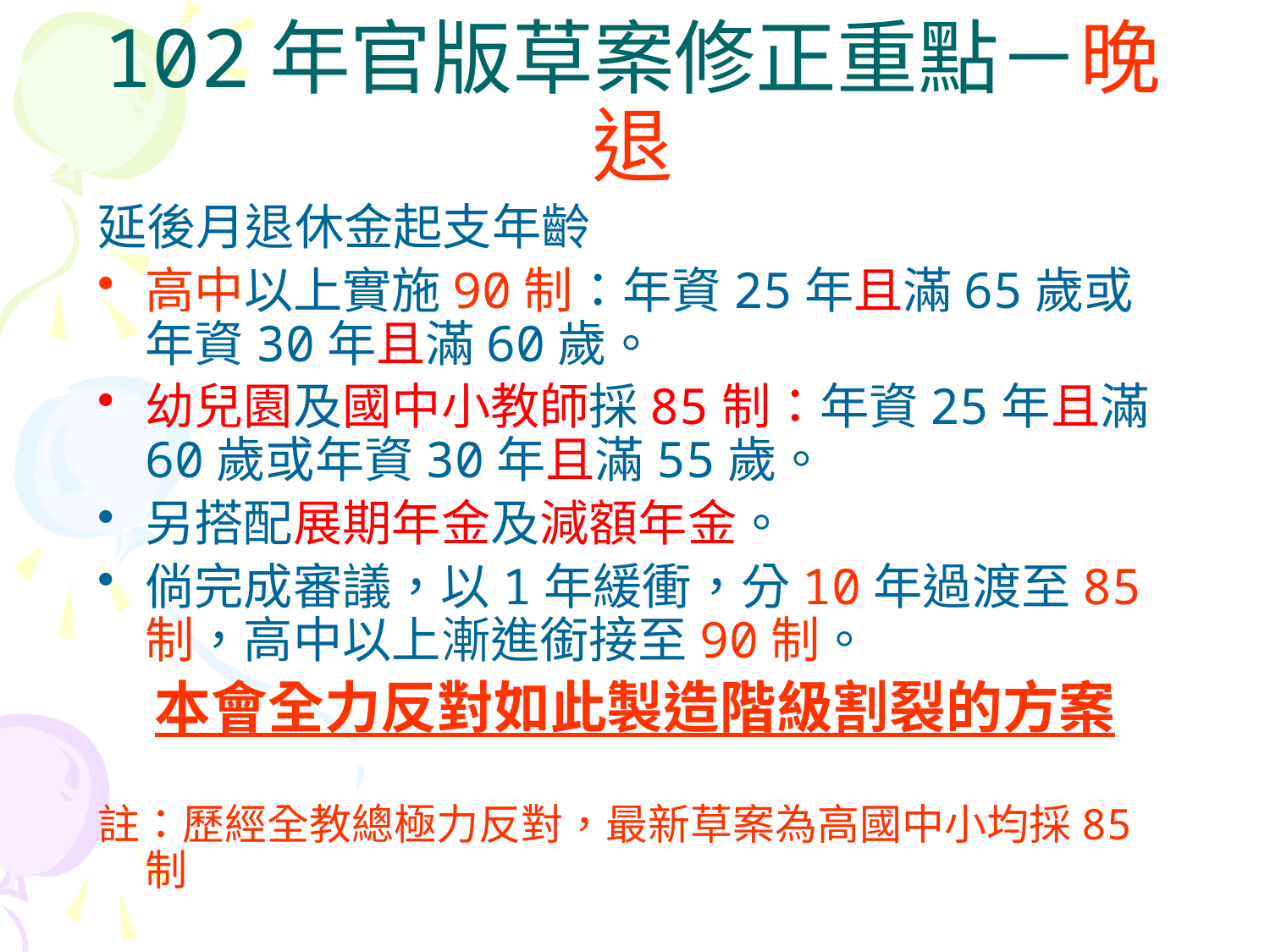

102年官版草案修正重點－晚退
延後月退休金起支年齡
高中以上實施90制：年資25年且滿65歲或年資30年且滿60歲。
幼兒園及國中小教師採85制：年資25年且滿60歲或年資30年且滿55歲。
另搭配展期年金及減額年金。
倘完成審議，以1年緩衝，分10年過渡至85制，高中以上漸進銜接至90制。
本會全力反對如此製造階級割裂的方案

註：歷經全教總極力反對，最新草案為高國中小均採85制